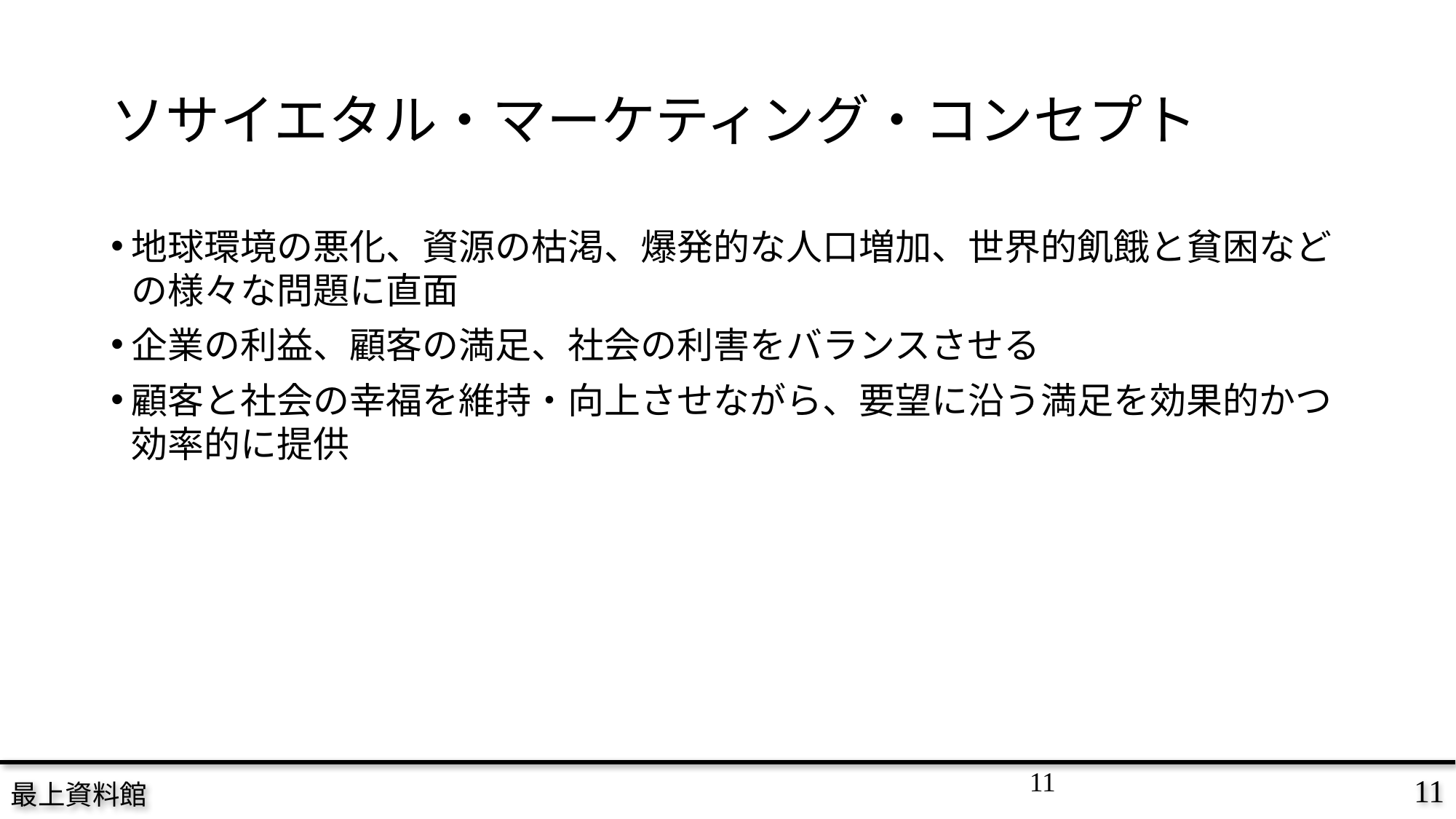

# ソサイエタル・マーケティング・コンセプト
地球環境の悪化、資源の枯渇、爆発的な人口増加、世界的飢餓と貧困などの様々な問題に直面
企業の利益、顧客の満足、社会の利害をバランスさせる
顧客と社会の幸福を維持・向上させながら、要望に沿う満足を効果的かつ効率的に提供
11